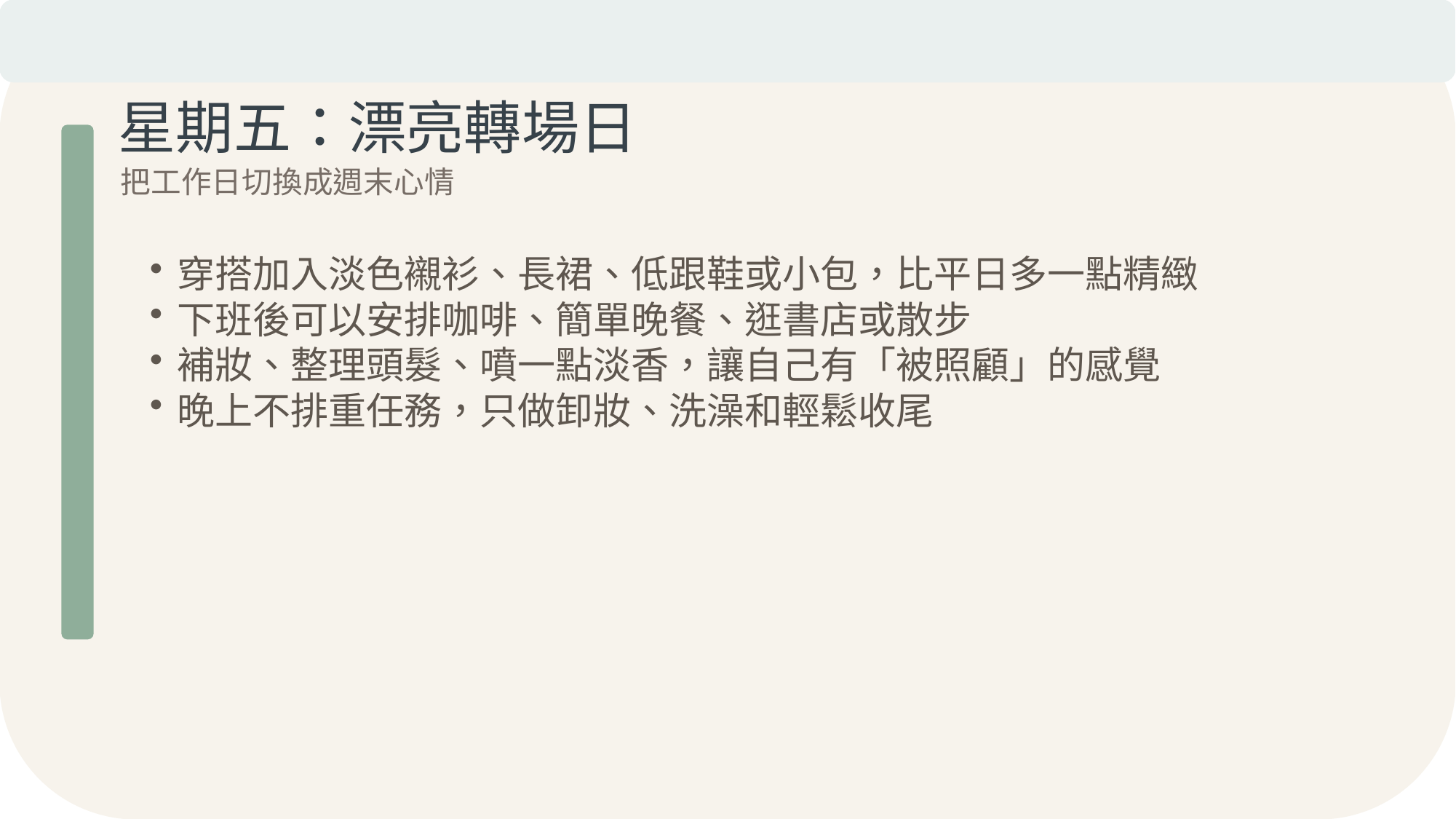

星期五：漂亮轉場日

把工作日切換成週末心情
穿搭加入淡色襯衫、長裙、低跟鞋或小包，比平日多一點精緻
下班後可以安排咖啡、簡單晚餐、逛書店或散步
補妝、整理頭髮、噴一點淡香，讓自己有「被照顧」的感覺
晚上不排重任務，只做卸妝、洗澡和輕鬆收尾